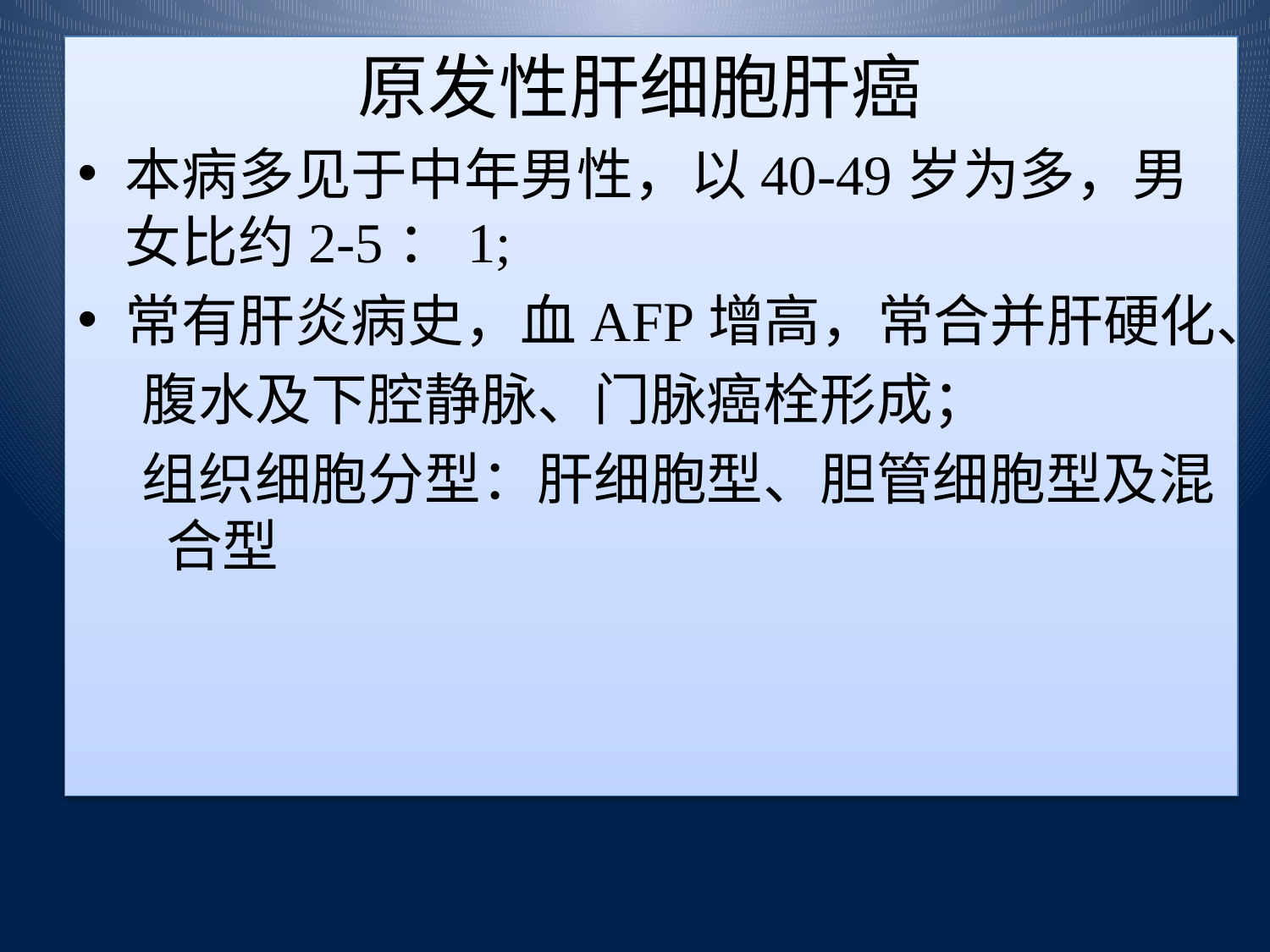

原发性肝细胞肝癌
本病多见于中年男性，以40-49岁为多，男女比约2-5：1;
常有肝炎病史，血AFP增高，常合并肝硬化、
    腹水及下腔静脉、门脉癌栓形成；
    组织细胞分型：肝细胞型、胆管细胞型及混        合型
#